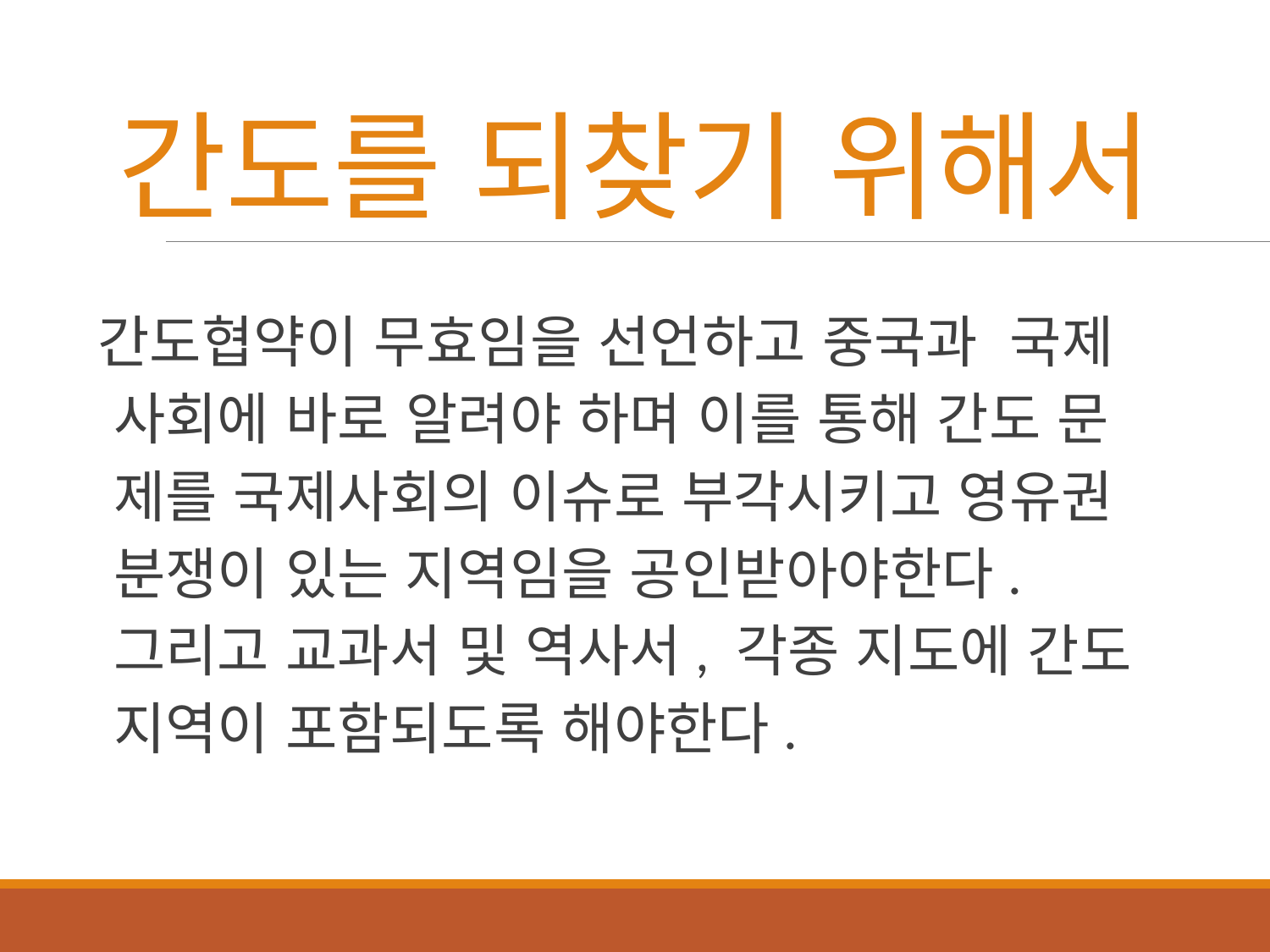

# 간도를 되찾기 위해서
 간도협약이 무효임을 선언하고 중국과  국제
  사회에 바로 알려야 하며 이를 통해 간도 문
  제를 국제사회의 이슈로 부각시키고 영유권
  분쟁이 있는 지역임을 공인받아야한다.
  그리고 교과서 및 역사서, 각종 지도에 간도
  지역이 포함되도록 해야한다.